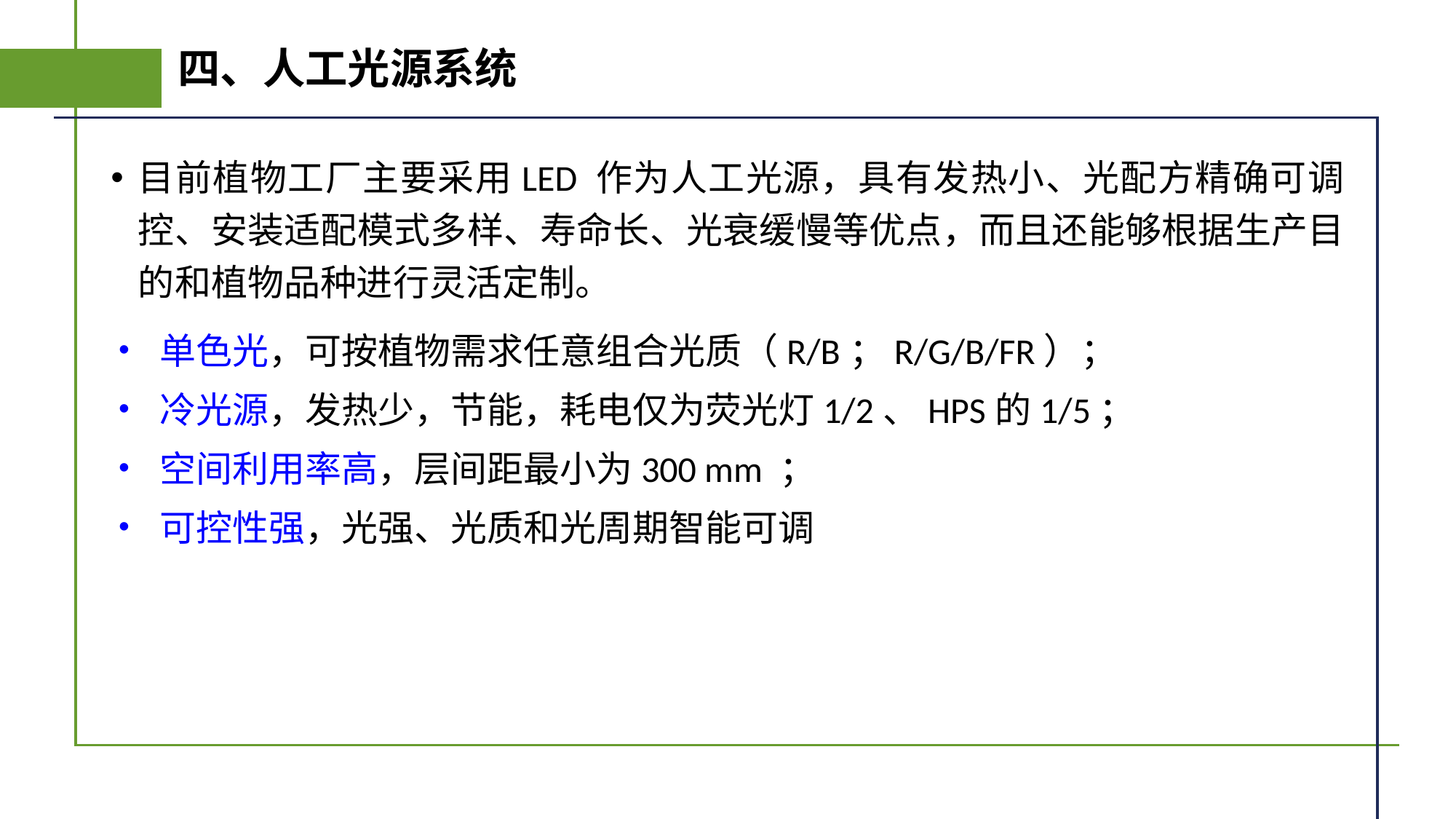

# 四、人工光源系统
目前植物工厂主要采用LED 作为人工光源，具有发热小、光配方精确可调控、安装适配模式多样、寿命长、光衰缓慢等优点，而且还能够根据生产目的和植物品种进行灵活定制。
单色光，可按植物需求任意组合光质（R/B；R/G/B/FR）；
冷光源，发热少，节能，耗电仅为荧光灯1/2、HPS的1/5；
空间利用率高，层间距最小为300 mm ；
可控性强，光强、光质和光周期智能可调